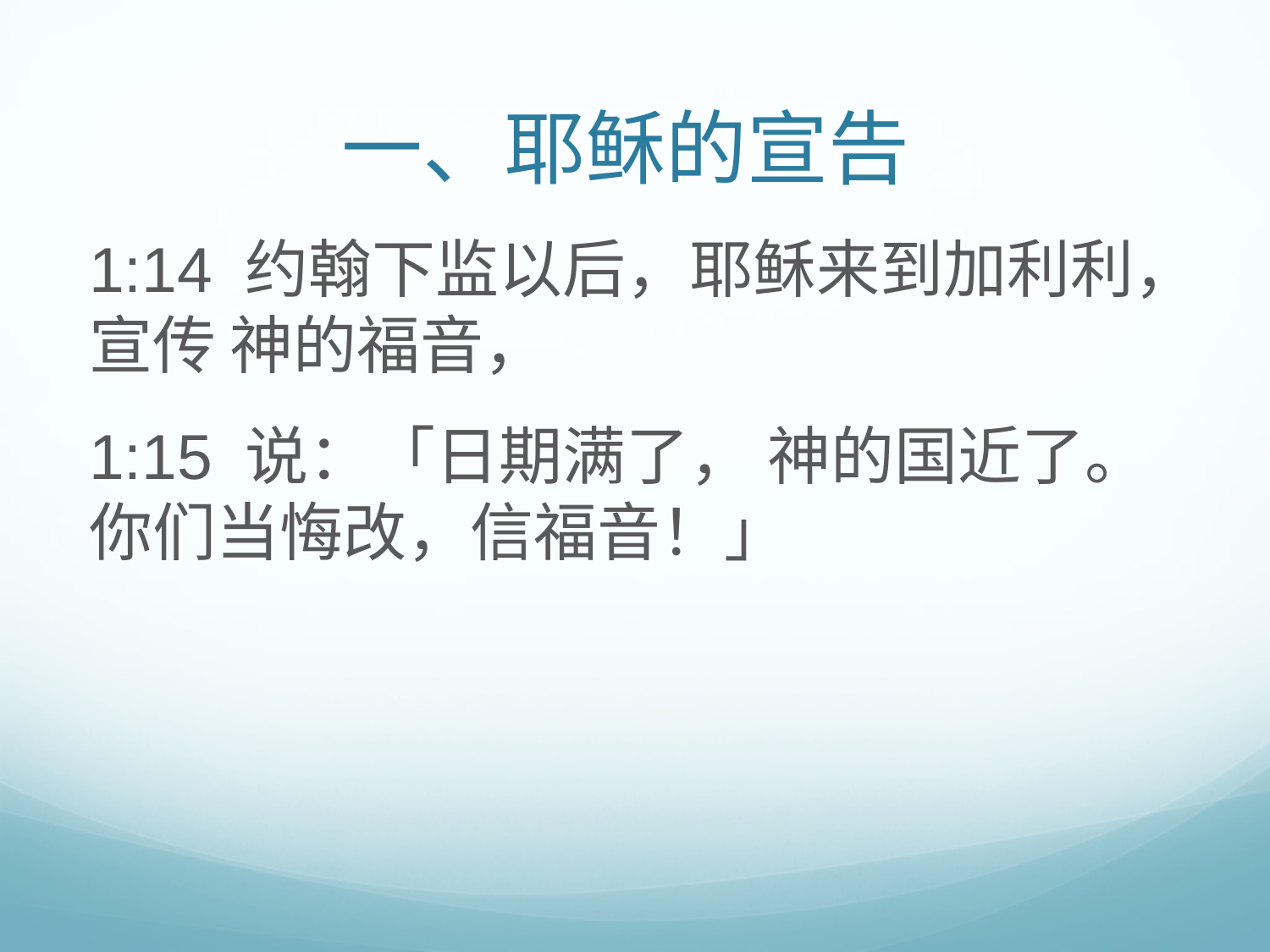

# 一、耶稣的宣告
1:14 约翰下监以后，耶稣来到加利利，宣传 神的福音，
1:15 说：「日期满了， 神的国近了。你们当悔改，信福音！」